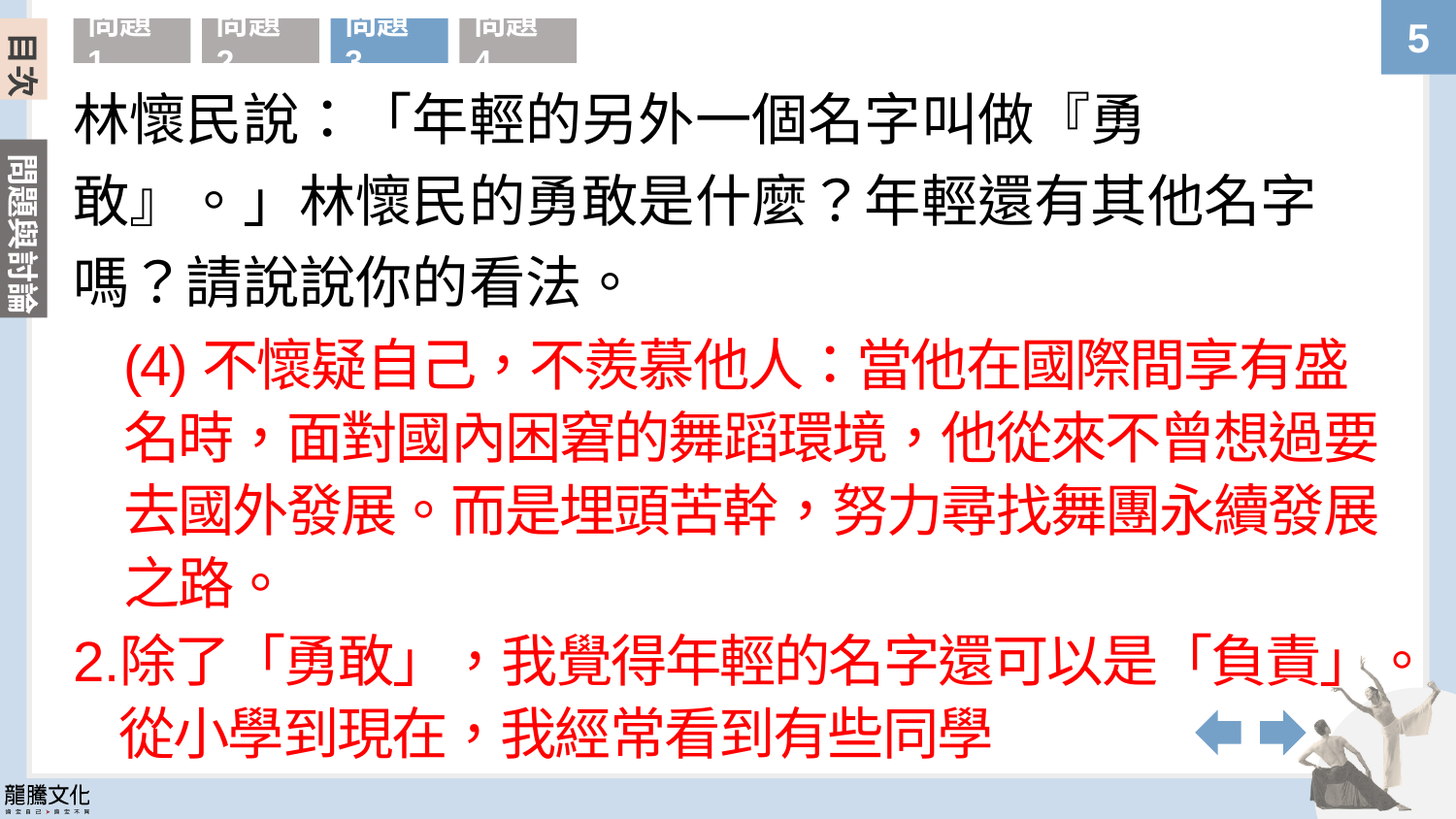

目次
問題1
問題2
問題3
問題4
林懷民說：「年輕的另外一個名字叫做『勇敢』。」林懷民的勇敢是什麼？年輕還有其他名字嗎？請說說你的看法。
(4)不懷疑自己，不羨慕他人：當他在國際間享有盛名時，面對國內困窘的舞蹈環境，他從來不曾想過要去國外發展。而是埋頭苦幹，努力尋找舞團永續發展之路。
除了「勇敢」，我覺得年輕的名字還可以是「負責」。從小學到現在，我經常看到有些同學